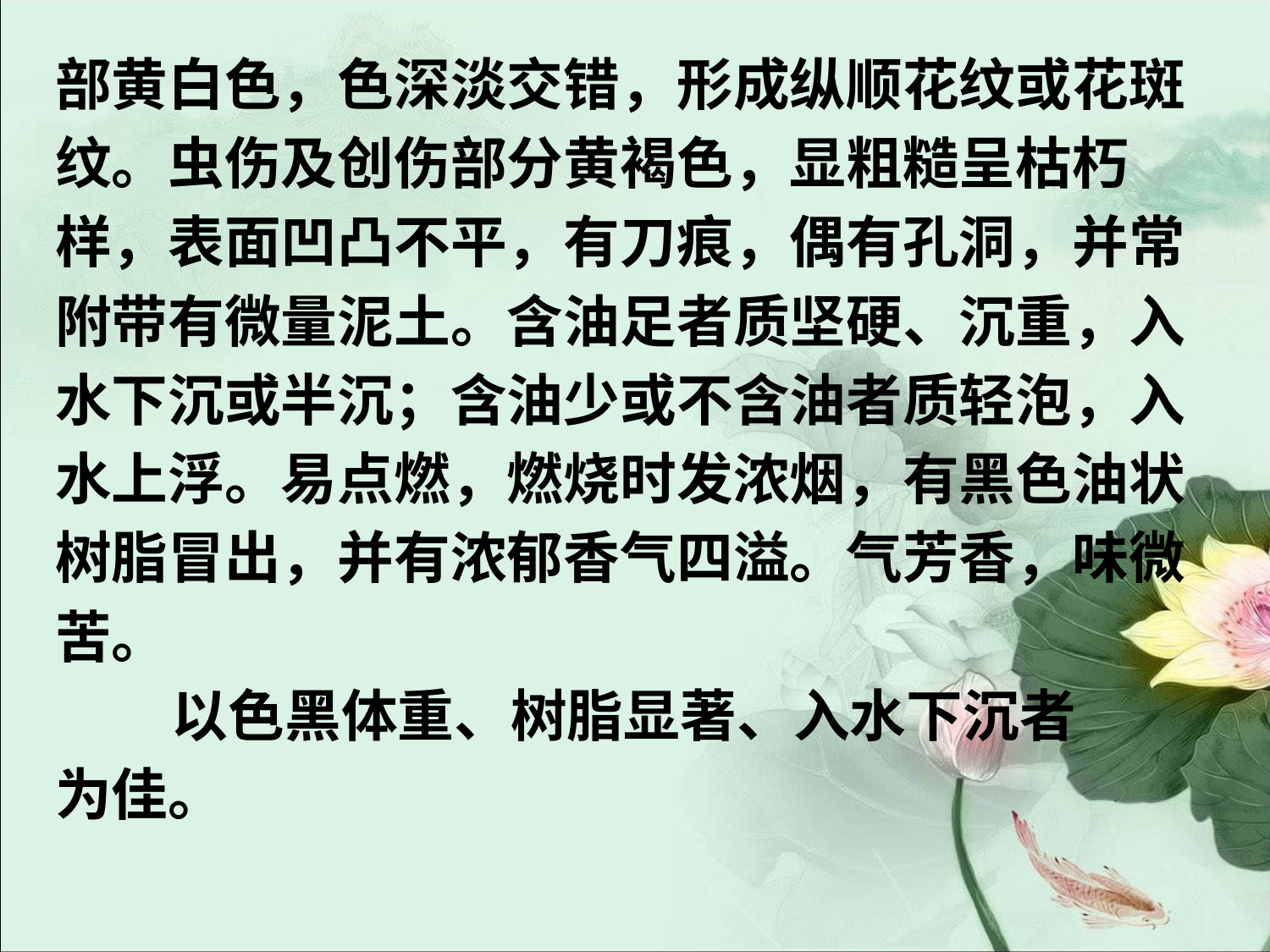

#
部黄白色，色深淡交错，形成纵顺花纹或花斑
纹。虫伤及创伤部分黄褐色，显粗糙呈枯朽
样，表面凹凸不平，有刀痕，偶有孔洞，并常
附带有微量泥土。含油足者质坚硬、沉重，入
水下沉或半沉；含油少或不含油者质轻泡，入
水上浮。易点燃，燃烧时发浓烟，有黑色油状
树脂冒出，并有浓郁香气四溢。气芳香，味微
苦。
        以色黑体重、树脂显著、入水下沉者
为佳。